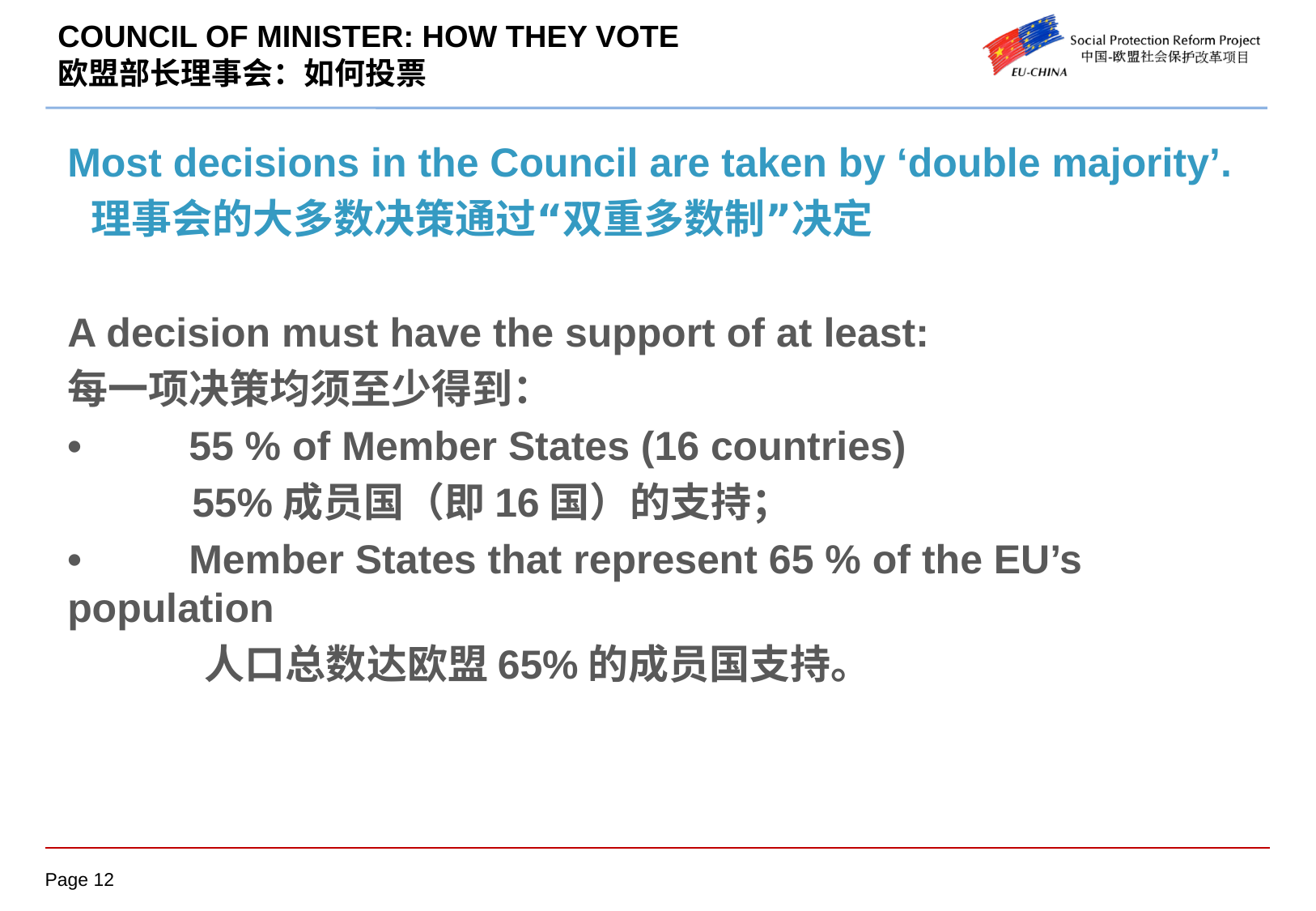

# COUNCIL OF MINISTER: HOW THEY VOTE 欧盟部长理事会：如何投票
Most decisions in the Council are taken by ‘double majority’.
 理事会的大多数决策通过“双重多数制”决定

A decision must have the support of at least:
每一项决策均须至少得到：
•	55 % of Member States (16 countries)
           55%成员国（即16国）的支持；
•	Member States that represent 65 % of the EU’s population
         人口总数达欧盟65%的成员国支持。